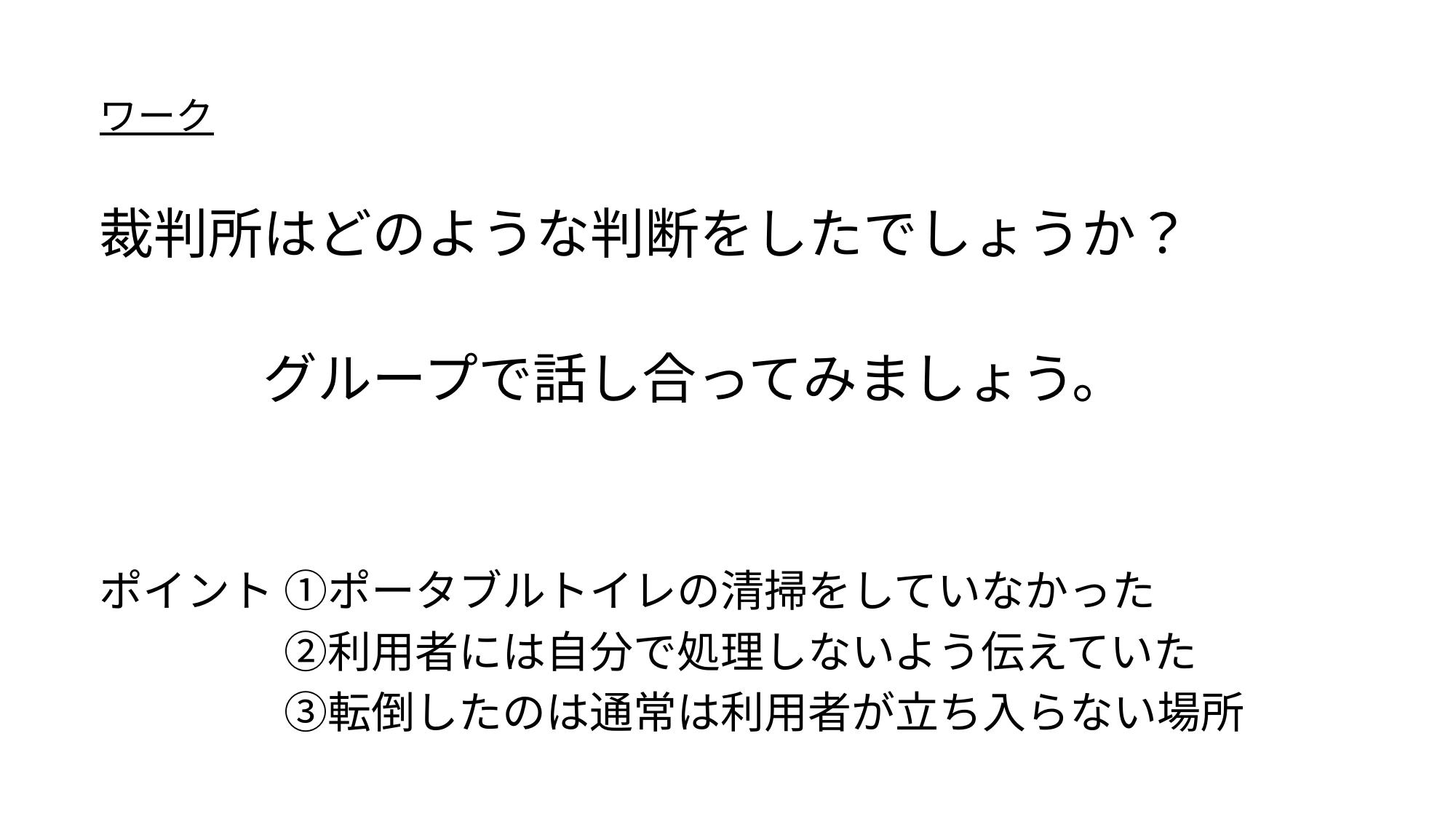

ワーク

裁判所はどのような判断をしたでしょうか？

　　　グループで話し合ってみましょう。

ポイント ①ポータブルトイレの清掃をしていなかった
　　　　 ②利用者には自分で処理しないよう伝えていた
　　　　 ③転倒したのは通常は利用者が立ち入らない場所